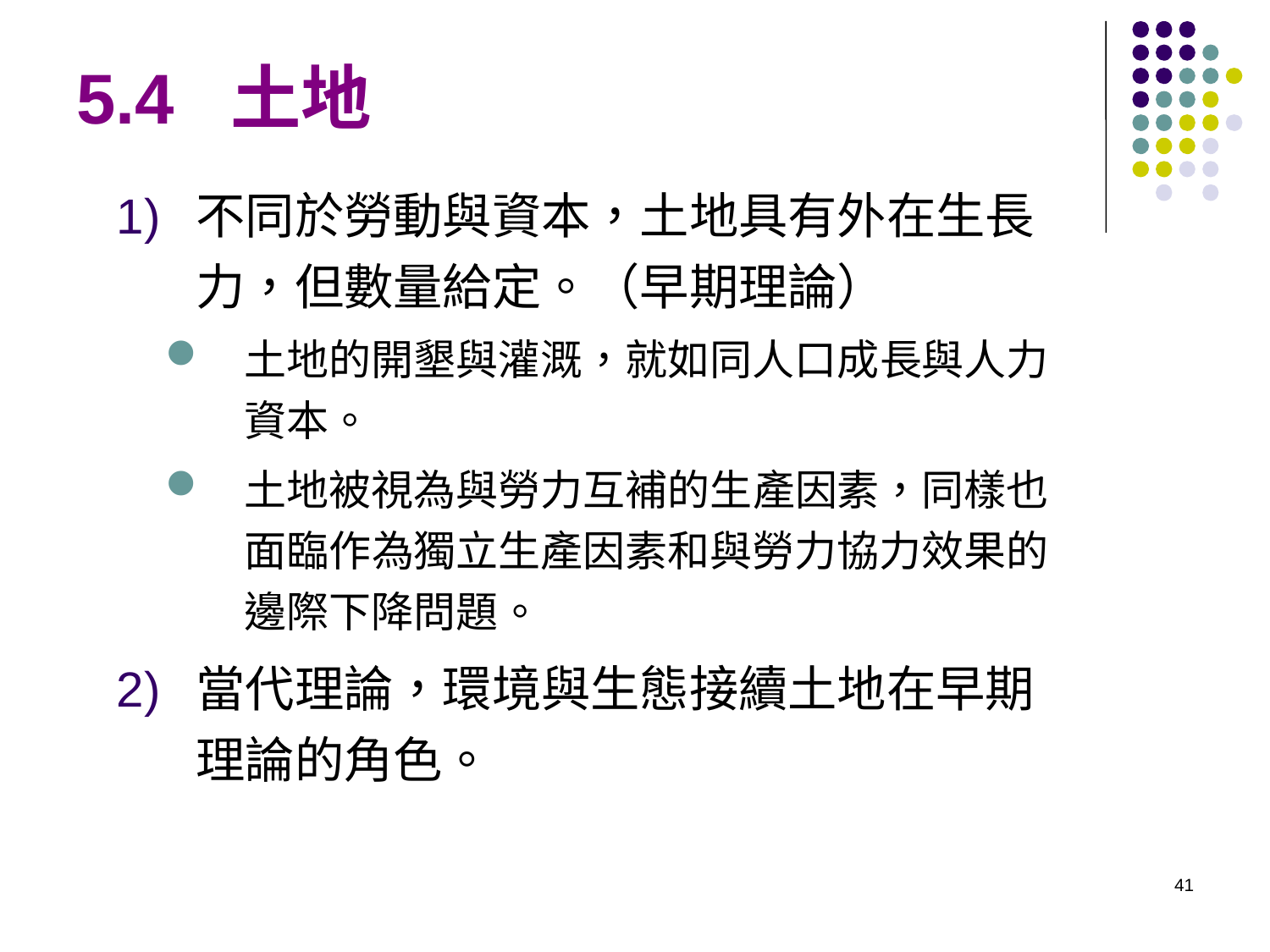

# 5.4  土地
不同於勞動與資本，土地具有外在生長力，但數量給定。（早期理論）
土地的開墾與灌溉，就如同人口成長與人力資本。
土地被視為與勞力互補的生產因素，同樣也面臨作為獨立生產因素和與勞力協力效果的邊際下降問題。
當代理論，環境與生態接續土地在早期理論的角色。
41